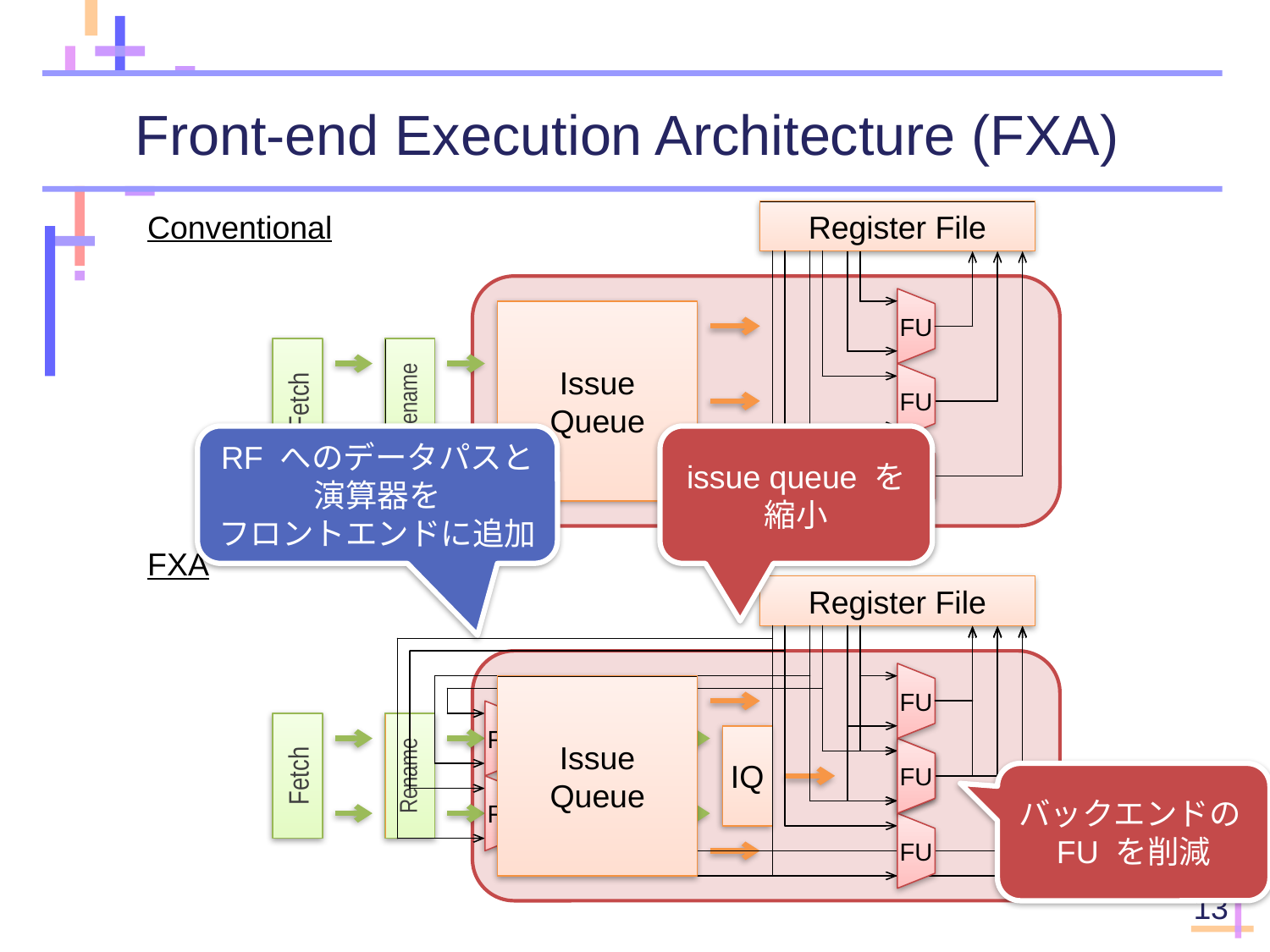

# Front-end Execution Architecture (FXA)
Conventional
Register File
FU
FU
FU

Issue
Queue
Fetch
Rename
RF へのデータパスと演算器を
フロントエンドに追加
issue queue を縮小
FXA
Register File
FU
FU
FU
FU

Issue
Queue

Fetch
Rename
FU
FU
FU
FU

IQ
バックエンドのFU を削減
13